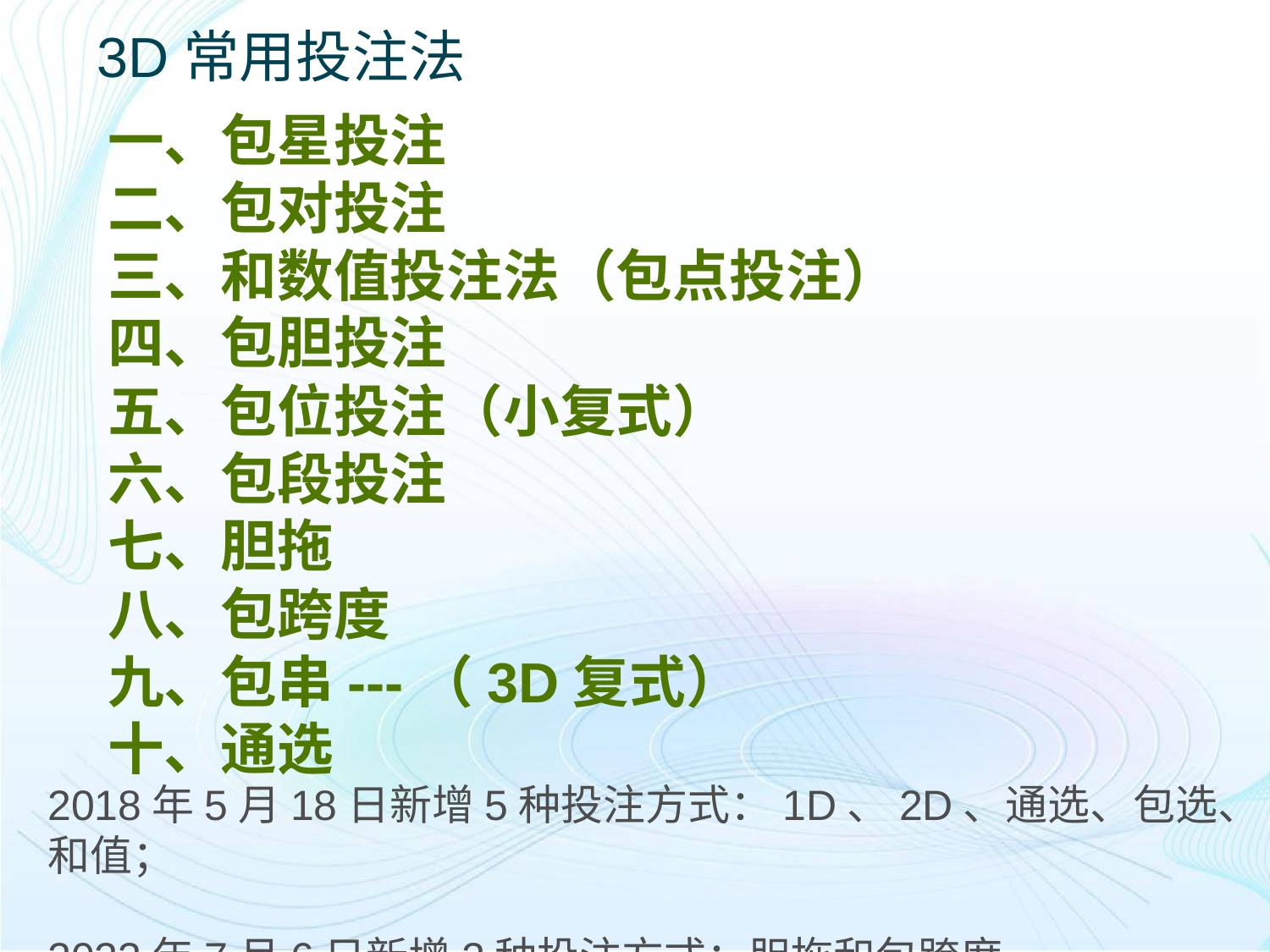

# 3D常用投注法
一、包星投注
二、包对投注
三、和数值投注法（包点投注）
四、包胆投注
五、包位投注（小复式）
六、包段投注
七、胆拖
八、包跨度
九、包串---（3D复式）
十、通选

2018年5月18日新增5种投注方式：1D、2D、通选、包选、和值；

2023年7月6日新增2种投注方式：胆拖和包跨度。